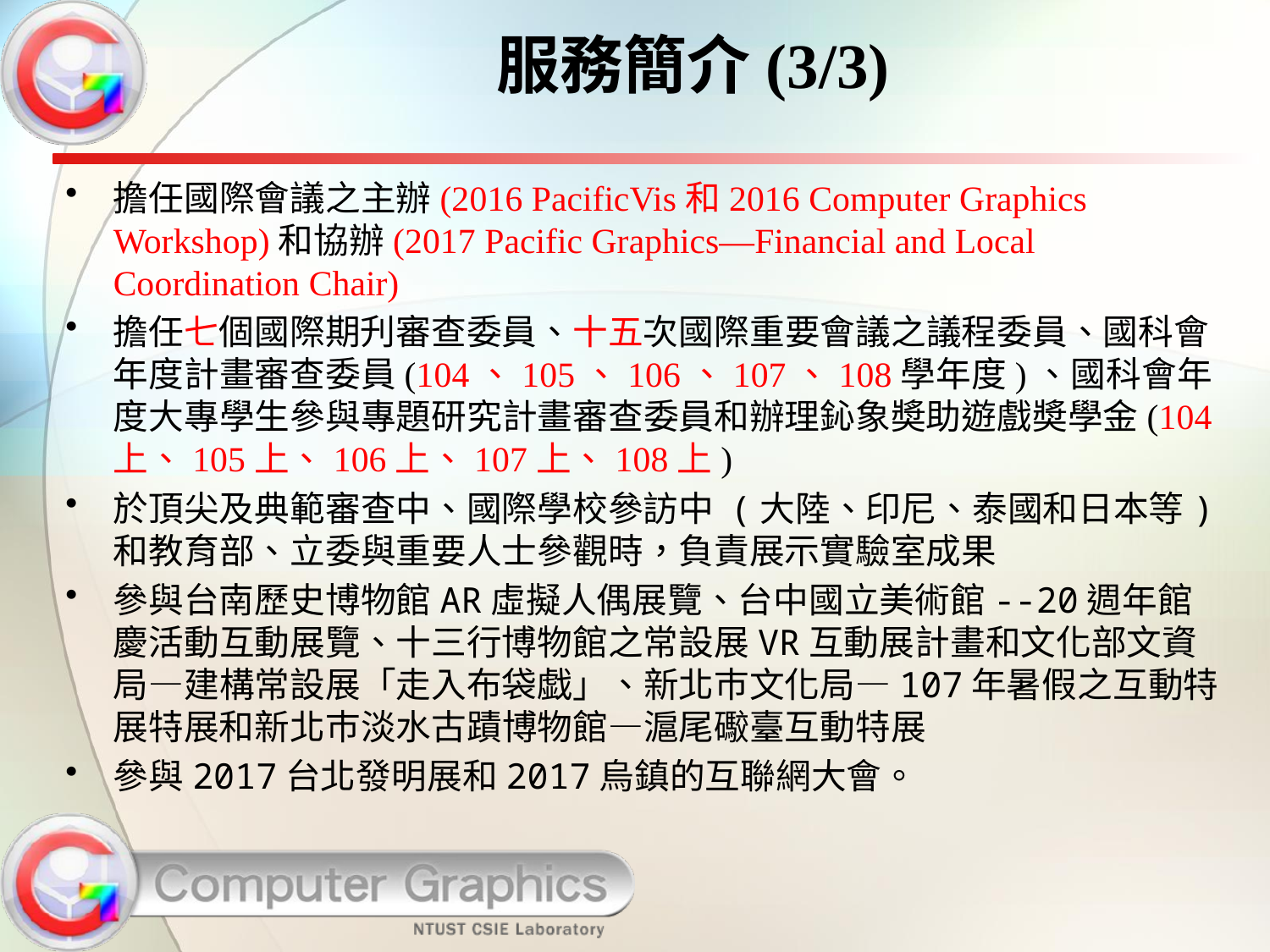

# 服務簡介(3/3)
擔任國際會議之主辦(2016 PacificVis和2016 Computer Graphics Workshop)和協辦(2017 Pacific Graphics—Financial and Local Coordination Chair)
擔任七個國際期刋審查委員、十五次國際重要會議之議程委員、國科會年度計畫審查委員(104、105、106、107、108學年度)、國科會年度大專學生參與專題研究計畫審查委員和辦理鈊象奬助遊戲奬學金(104上、105上、106上、107上、108上)
於頂尖及典範審查中、國際學校參訪中 (大陸、印尼、泰國和日本等) 和教育部、立委與重要人士參觀時，負責展示實驗室成果
參與台南歷史博物館AR虛擬人偶展覽、台中國立美術館--20週年館慶活動互動展覽、十三行博物館之常設展VR互動展計畫和文化部文資局—建構常設展「走入布袋戯」、新北巿文化局—107年暑假之互動特展特展和新北巿淡水古蹟博物館—滬尾礮臺互動特展
參與2017台北發明展和2017烏鎮的互聯網大會。